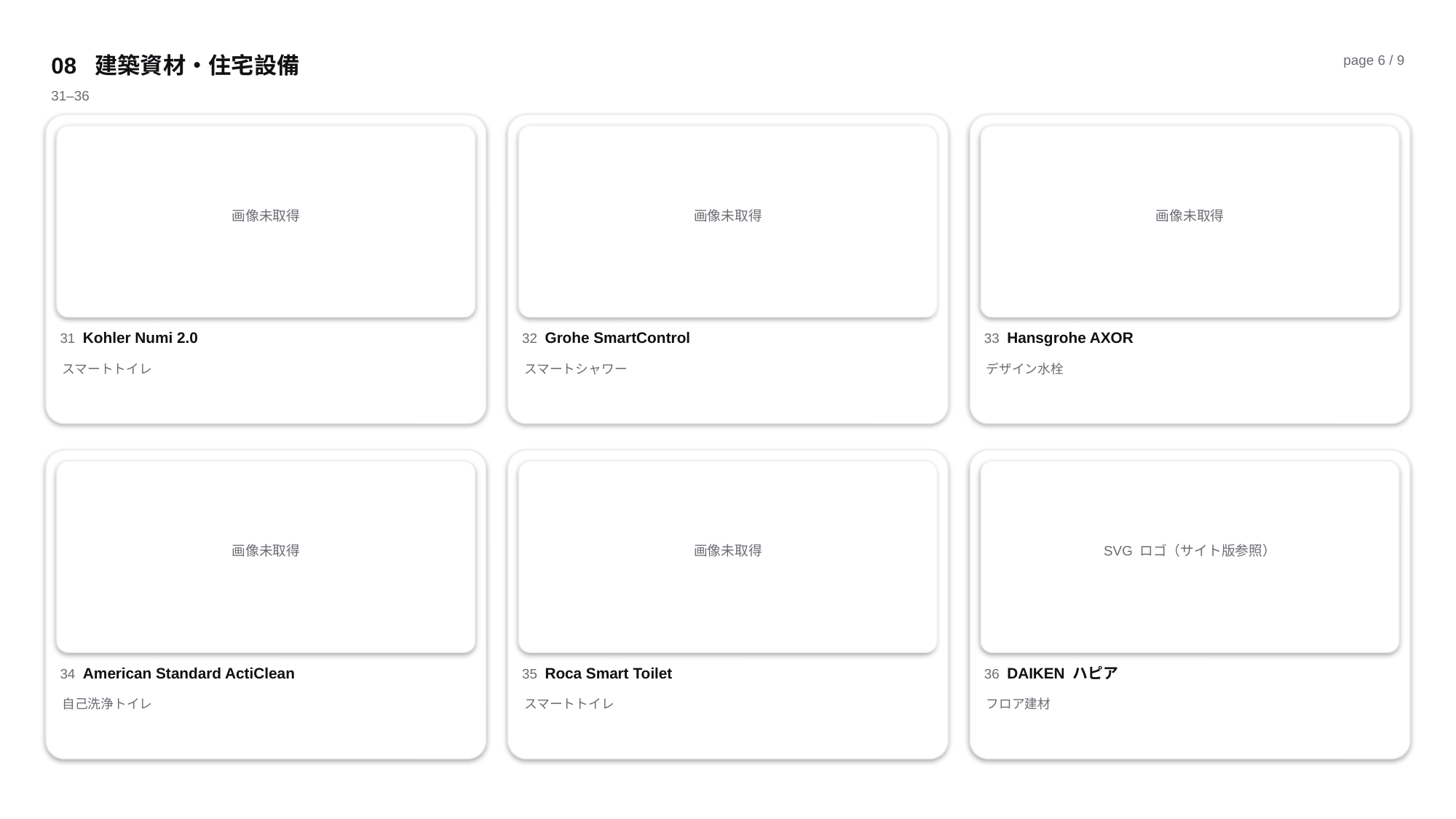

08  建築資材・住宅設備
page 6 / 9
31–36

画像未取得
画像未取得
画像未取得
31  Kohler Numi 2.0
32  Grohe SmartControl
33  Hansgrohe AXOR
スマートトイレ
スマートシャワー
デザイン水栓

画像未取得
画像未取得
SVG ロゴ（サイト版参照）
34  American Standard ActiClean
35  Roca Smart Toilet
36  DAIKEN ハピア
自己洗浄トイレ
スマートトイレ
フロア建材